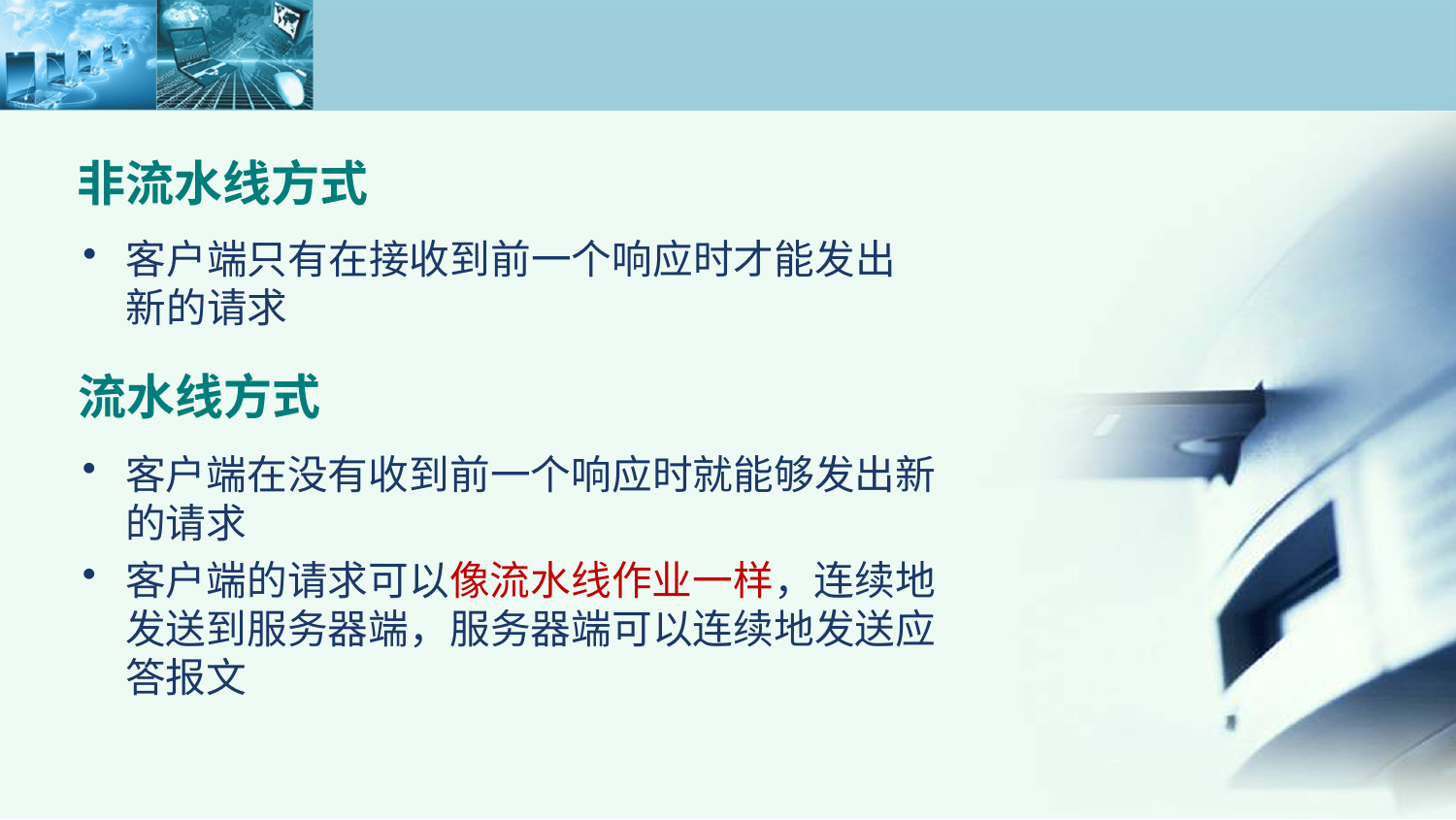

非流水线方式
客户端只有在接收到前一个响应时才能发出新的请求
流水线方式
客户端在没有收到前一个响应时就能够发出新的请求
客户端的请求可以像流水线作业一样，连续地发送到服务器端，服务器端可以连续地发送应答报文